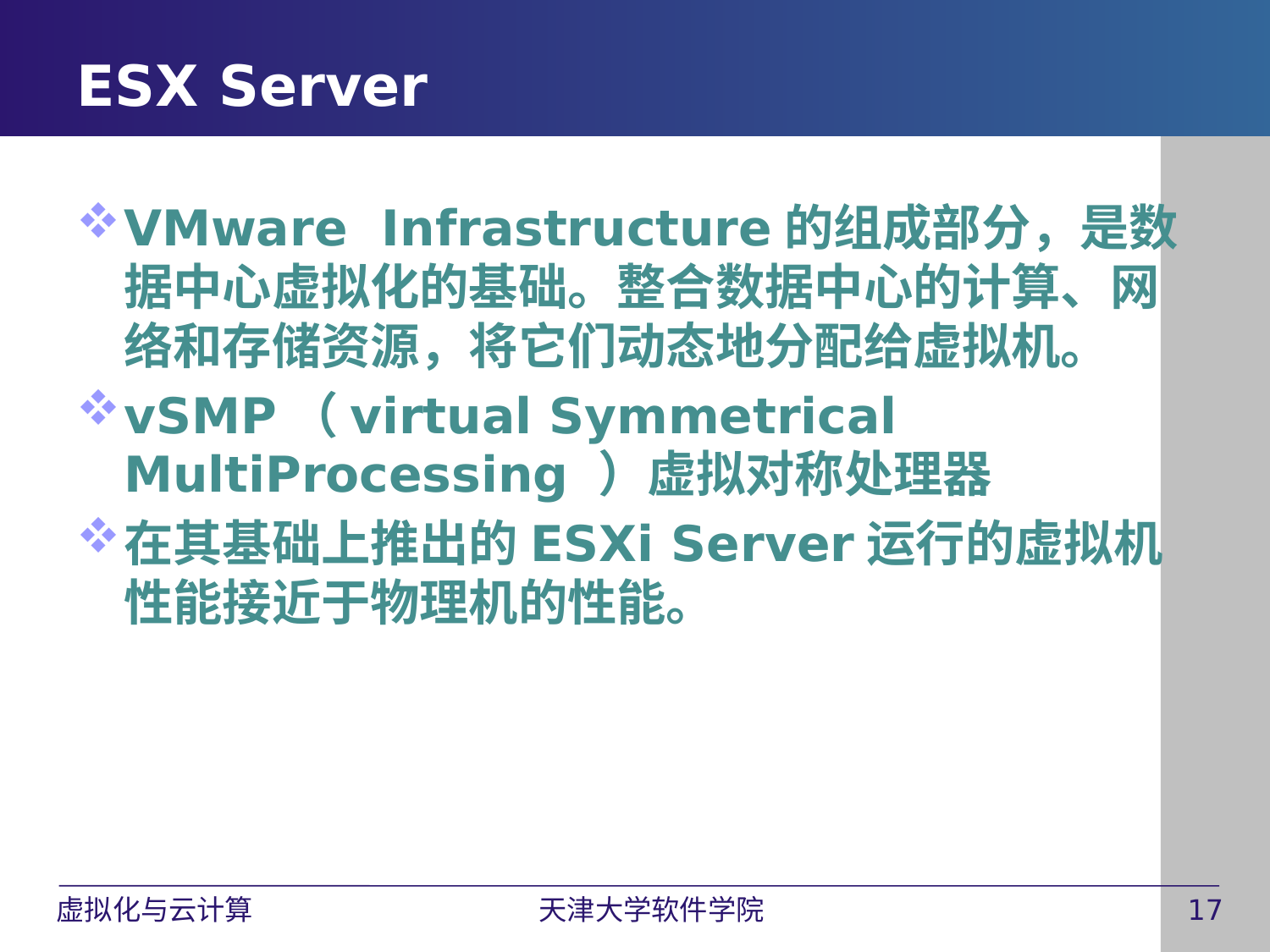

# ESX Server
VMware  Infrastructure的组成部分，是数据中心虚拟化的基础。整合数据中心的计算、网络和存储资源，将它们动态地分配给虚拟机。
vSMP（virtual Symmetrical MultiProcessing ）虚拟对称处理器
在其基础上推出的ESXi Server运行的虚拟机性能接近于物理机的性能。